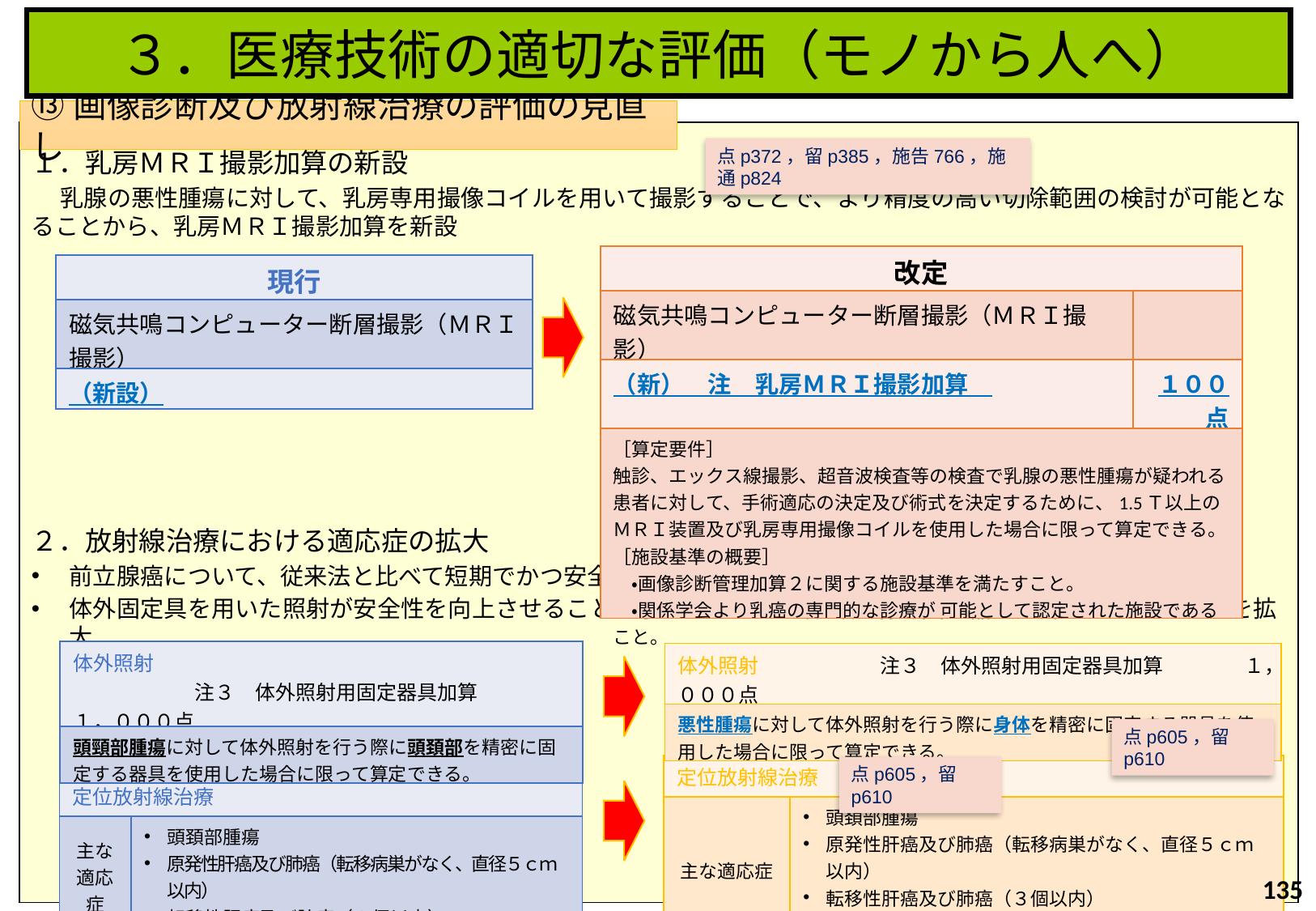

３．医療技術の適切な評価（モノから人へ）
⑬画像診断及び放射線治療の評価の見直し
１．乳房ＭＲＩ撮影加算の新設
　 乳腺の悪性腫瘍に対して、乳房専用撮像コイルを用いて撮影することで、より精度の高い切除範囲の検討が可能となることから、乳房ＭＲＩ撮影加算を新設

２．放射線治療における適応症の拡大
前立腺癌について、従来法と比べて短期でかつ安全に実施できることから、定位放射線治療の適応症を拡大
体外固定具を用いた照射が安全性を向上させることが示されたため、体外照射用固定器具加算における適応症を拡大
点p372，留p385，施告766，施通p824
| 改定 |  |
| --- | --- |
| 磁気共鳴コンピューター断層撮影（ＭＲＩ撮影） |  |
| （新）　注　乳房ＭＲＩ撮影加算 | １００点 |
| ［算定要件］ 触診、エックス線撮影、超音波検査等の検査で乳腺の悪性腫瘍が疑われる患者に対して、手術適応の決定及び術式を決定するために、1.5Ｔ以上のＭＲＩ装置及び乳房専用撮像コイルを使用した場合に限って算定できる。 ［施設基準の概要］ 　・画像診断管理加算２に関する施設基準を満たすこと。 　・関係学会より乳癌の専門的な診療が 可能として認定された施設であること。 |  |
| 現行 |
| --- |
| 磁気共鳴コンピューター断層撮影（ＭＲＩ撮影） |
| （新設） |
【現行】

| 体外照射　 　　　　　　注３　体外照射用固定器具加算　　　　１，０００点 |
| --- |
| 頭頸部腫瘍に対して体外照射を行う際に頭頚部を精密に固定する器具を使用した場合に限って算定できる。 |
| 体外照射　　　　　　注３　体外照射用固定器具加算　　　　１，０００点 |
| --- |
| 悪性腫瘍に対して体外照射を行う際に身体を精密に固定する器具を使用した場合に限って算定できる。 |

点p605，留p610
| 定位放射線治療 |  |
| --- | --- |
| 主な適応症 | 頭頚部腫瘍 原発性肝癌及び肺癌（転移病巣がなく、直径５ｃｍ以内） 転移性肝癌及び肺癌（３個以内） 前立腺癌（限局性で転移病巣のないもの） |
点p605，留p610
| 定位放射線治療 |  |
| --- | --- |
| 主な適応症 | 頭頚部腫瘍 原発性肝癌及び肺癌（転移病巣がなく、直径５ｃｍ以内） 転移性肝癌及び肺癌（３個以内） |

135